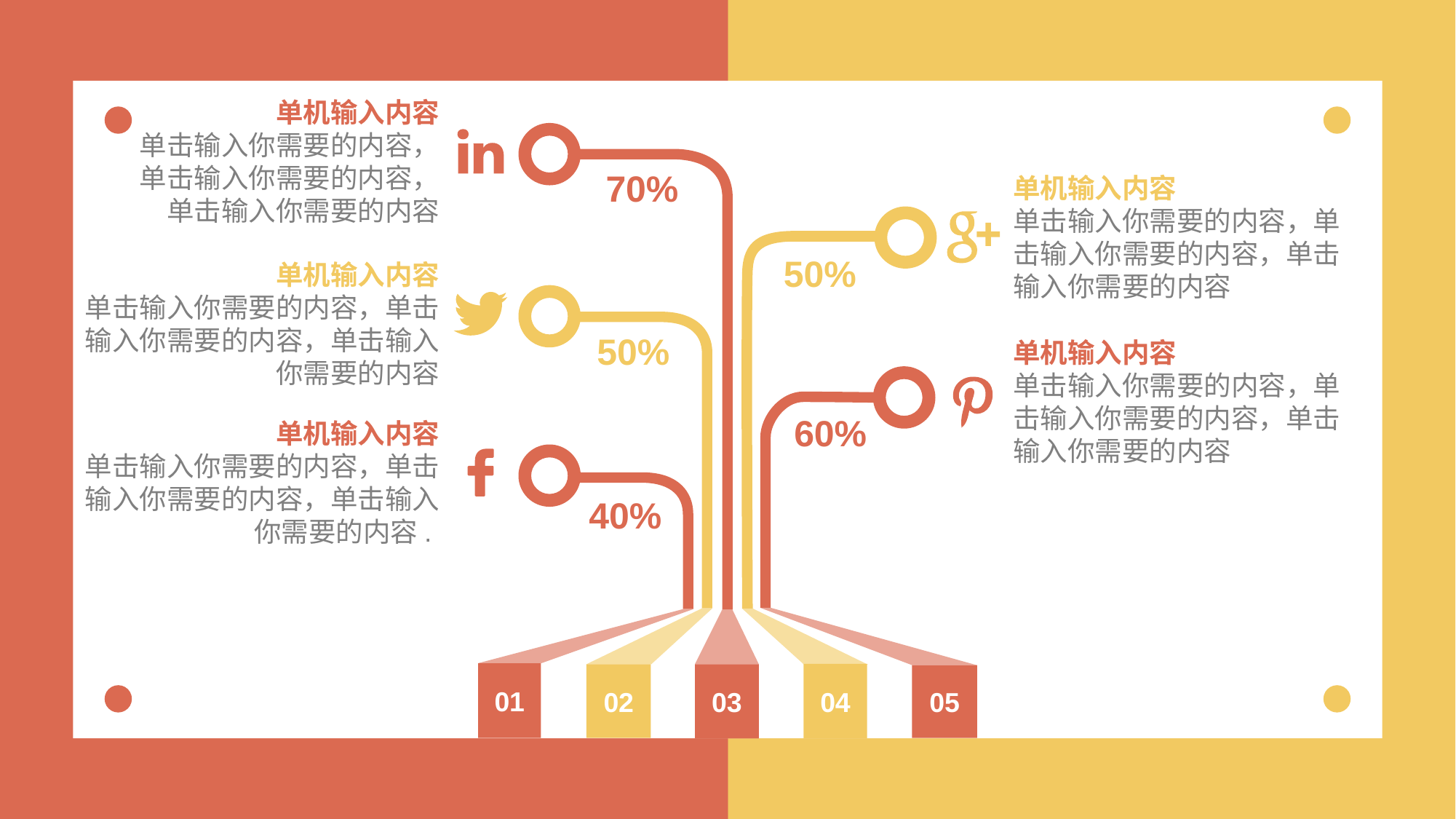

单机输入内容
单击输入你需要的内容，单击输入你需要的内容，单击输入你需要的内容

70%
单机输入内容
单击输入你需要的内容，单击输入你需要的内容，单击输入你需要的内容

50%
单机输入内容
单击输入你需要的内容，单击输入你需要的内容，单击输入你需要的内容

50%
单机输入内容
单击输入你需要的内容，单击输入你需要的内容，单击输入你需要的内容

60%
单机输入内容
单击输入你需要的内容，单击输入你需要的内容，单击输入你需要的内容.

40%

05

02

04

01

03